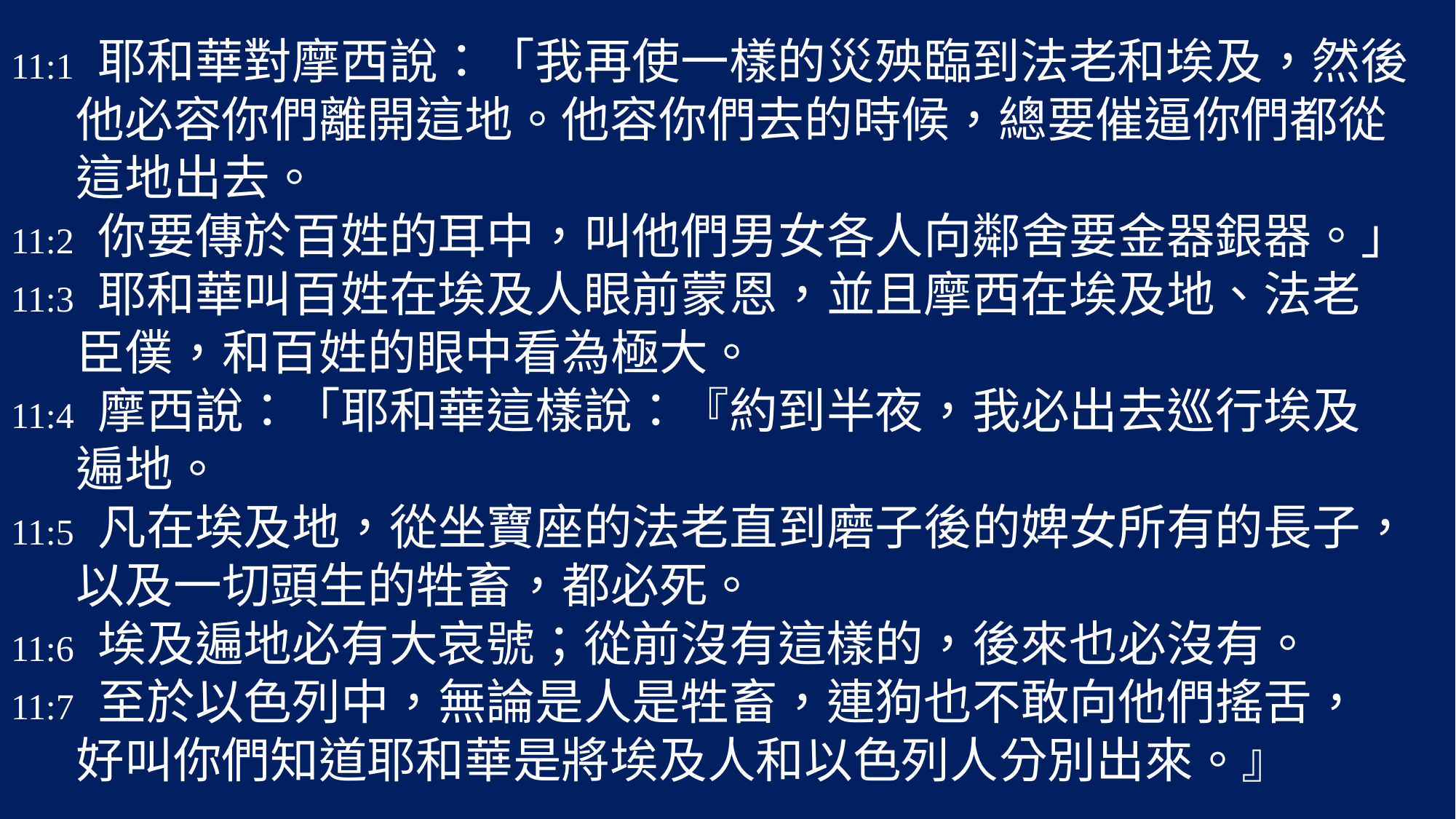

# 11:1 耶和華對摩西說：「我再使一樣的災殃臨到法老和埃及，然後 他必容你們離開這地。他容你們去的時候，總要催逼你們都從 這地出去。 11:2 你要傳於百姓的耳中，叫他們男女各人向鄰舍要金器銀器。」 11:3 耶和華叫百姓在埃及人眼前蒙恩，並且摩西在埃及地、法老 臣僕，和百姓的眼中看為極大。 11:4 摩西說：「耶和華這樣說：『約到半夜，我必出去巡行埃及 遍地。 11:5 凡在埃及地，從坐寶座的法老直到磨子後的婢女所有的長子， 以及一切頭生的牲畜，都必死。 11:6 埃及遍地必有大哀號；從前沒有這樣的，後來也必沒有。 11:7 至於以色列中，無論是人是牲畜，連狗也不敢向他們搖舌， 好叫你們知道耶和華是將埃及人和以色列人分別出來。』